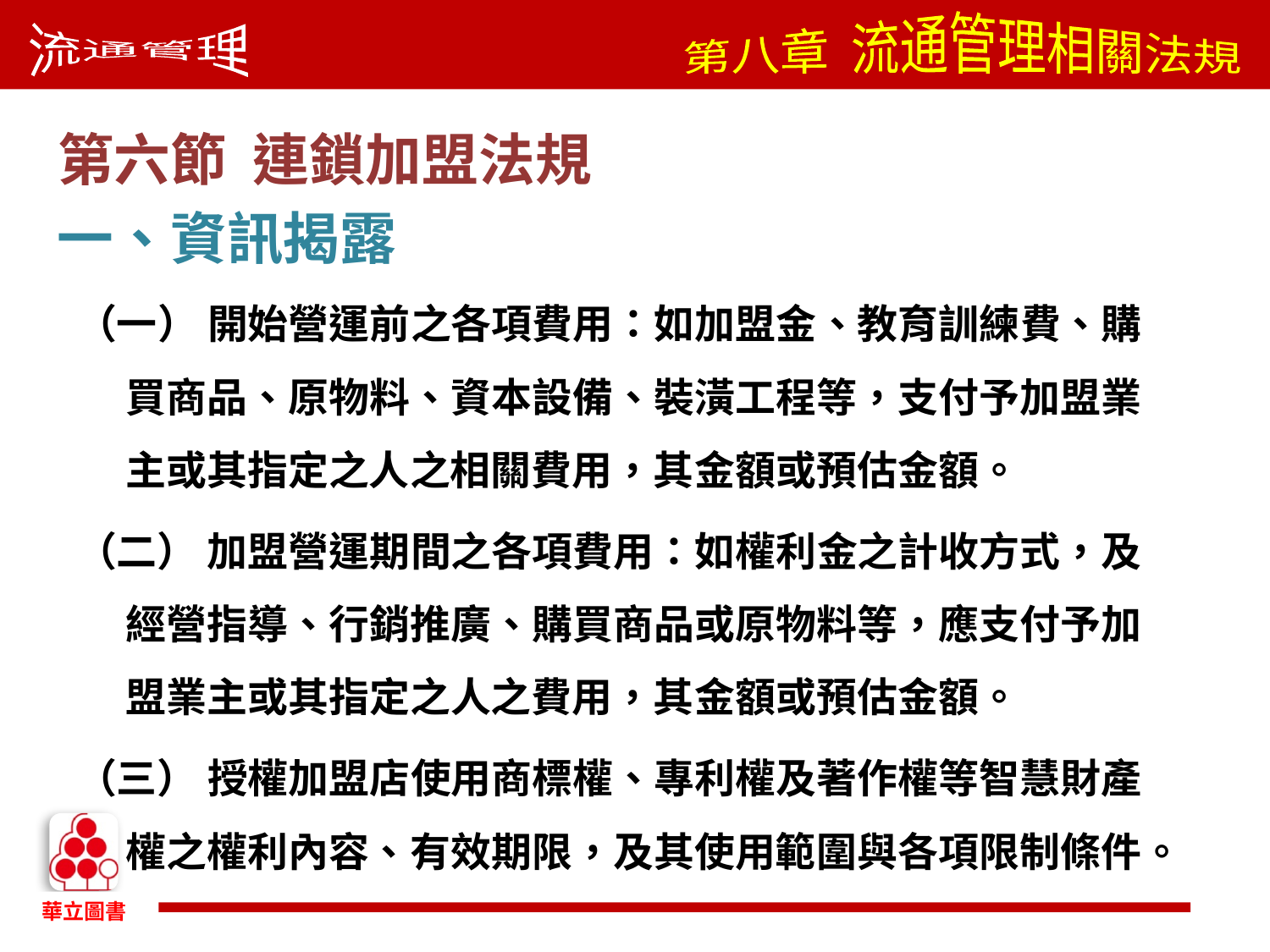

第六節  連鎖加盟法規
一、資訊揭露
（一） 開始營運前之各項費用：如加盟金、教育訓練費、購買商品、原物料、資本設備、裝潢工程等，支付予加盟業主或其指定之人之相關費用，其金額或預估金額。
（二） 加盟營運期間之各項費用：如權利金之計收方式，及經營指導、行銷推廣、購買商品或原物料等，應支付予加盟業主或其指定之人之費用，其金額或預估金額。
（三） 授權加盟店使用商標權、專利權及著作權等智慧財產權之權利內容、有效期限，及其使用範圍與各項限制條件。